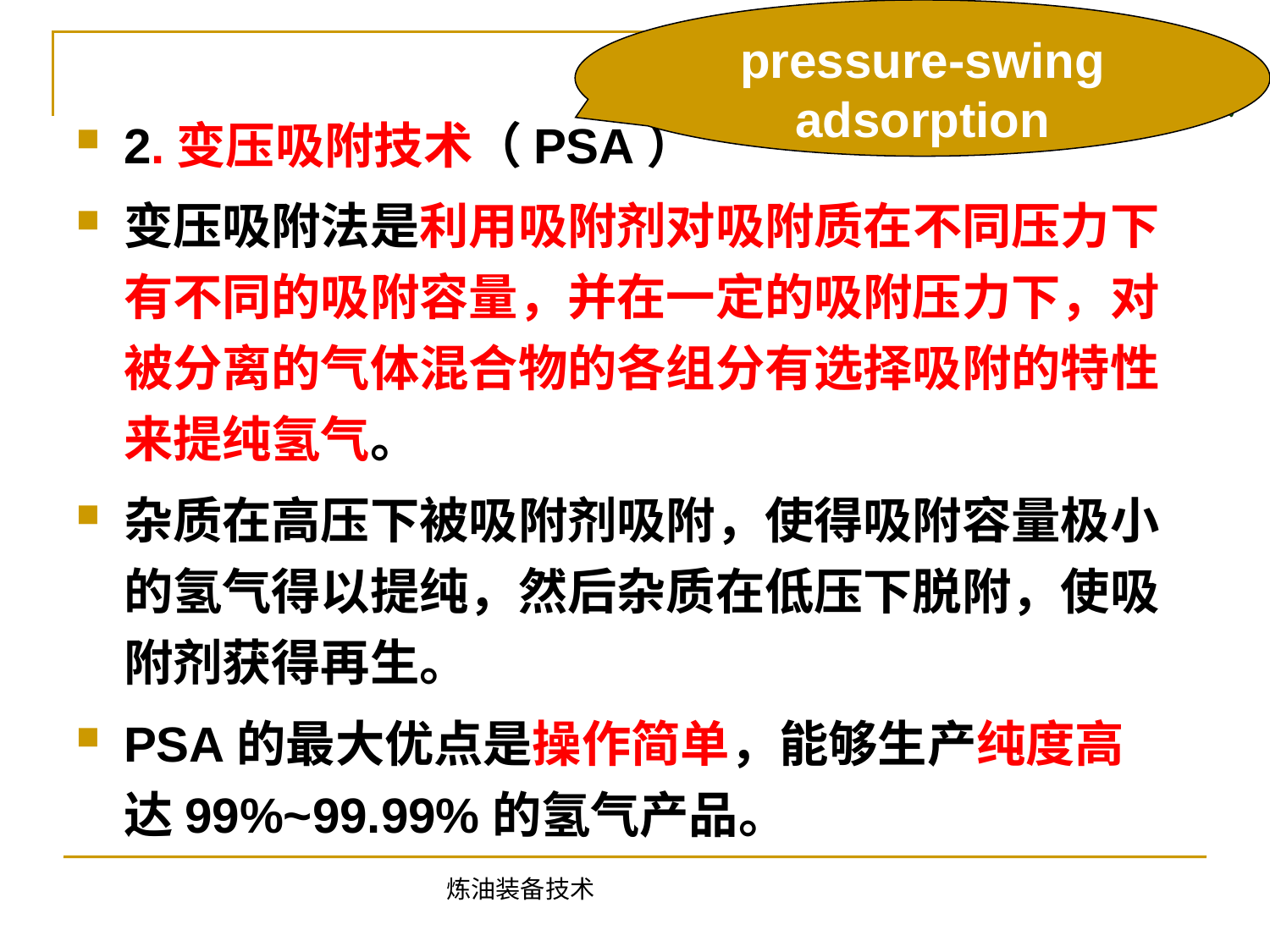

pressure-swing adsorption

2.变压吸附技术（PSA）
变压吸附法是利用吸附剂对吸附质在不同压力下有不同的吸附容量，并在一定的吸附压力下，对被分离的气体混合物的各组分有选择吸附的特性来提纯氢气。
杂质在高压下被吸附剂吸附，使得吸附容量极小的氢气得以提纯，然后杂质在低压下脱附，使吸附剂获得再生。
PSA的最大优点是操作简单，能够生产纯度高达99%~99.99%的氢气产品。

9
炼油装备技术